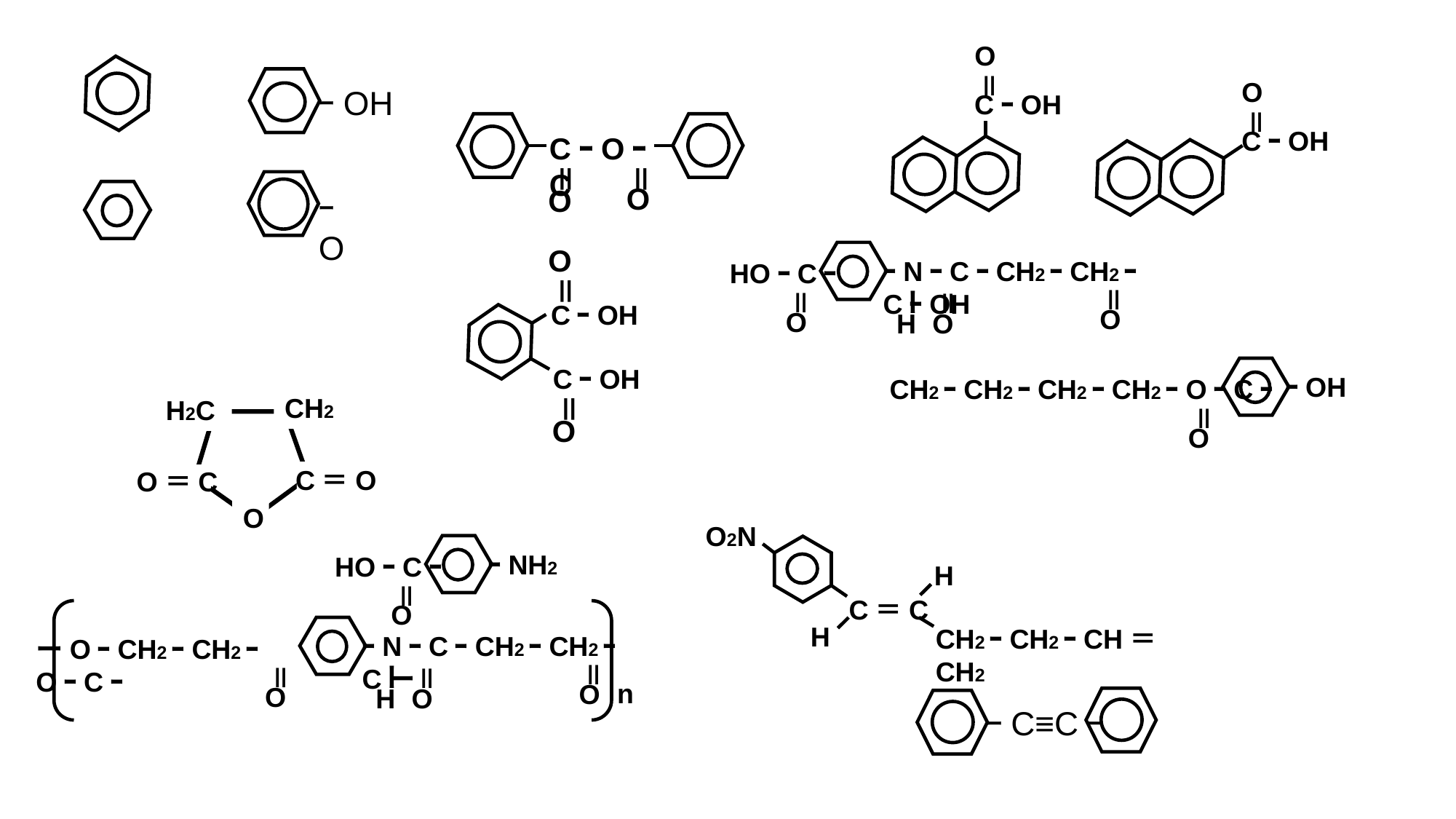

O

＝

ｰOH
O
CｰOH
＝

CｰOH
CｰOｰC

＝
＝

ｰO
O
O

O

ｰNｰCｰCH2ｰCH2ｰCｰOH
HOｰCｰ
＝
＝
ー
＝
＝
CｰOH
O
O
O
H

CｰOH

ｰOH
CH2ｰCH2ｰCH2ｰCH2ｰOｰCｰ
＝
CH2
H2C
＝

O
O
C＝O
O＝C

O
O2N

ｰNH2
HOｰCｰ
H
＝
C＝C
O

H
CH2ｰCH2ｰCH＝CH2

ｰNｰCｰCH2ｰCH2ｰCー
ーOｰCH2ｰCH2ｰOｰCｰ
＝
ー
＝
＝
n
O
O
O
H

ｰC≡Cｰ